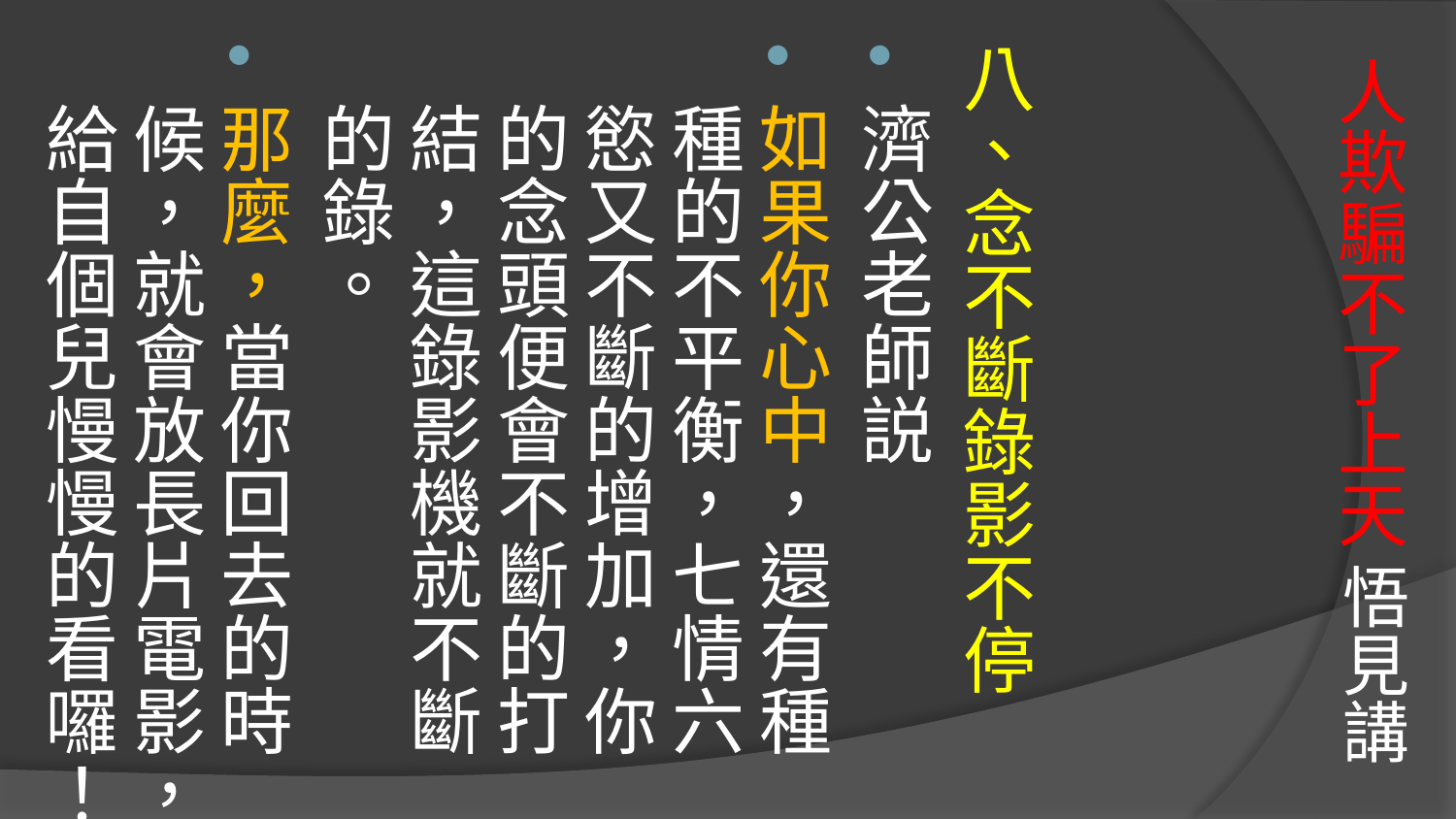

八、念不斷錄影不停
濟公老師説
如果你心中，還有種種的不平衡，七情六慾又不斷的增加，你的念頭便會不斷的打結，這錄影機就不斷的錄。
那麼，當你回去的時候，就會放長片電影，給自個兒慢慢的看囉！
# 人欺騙不了上天 悟見講